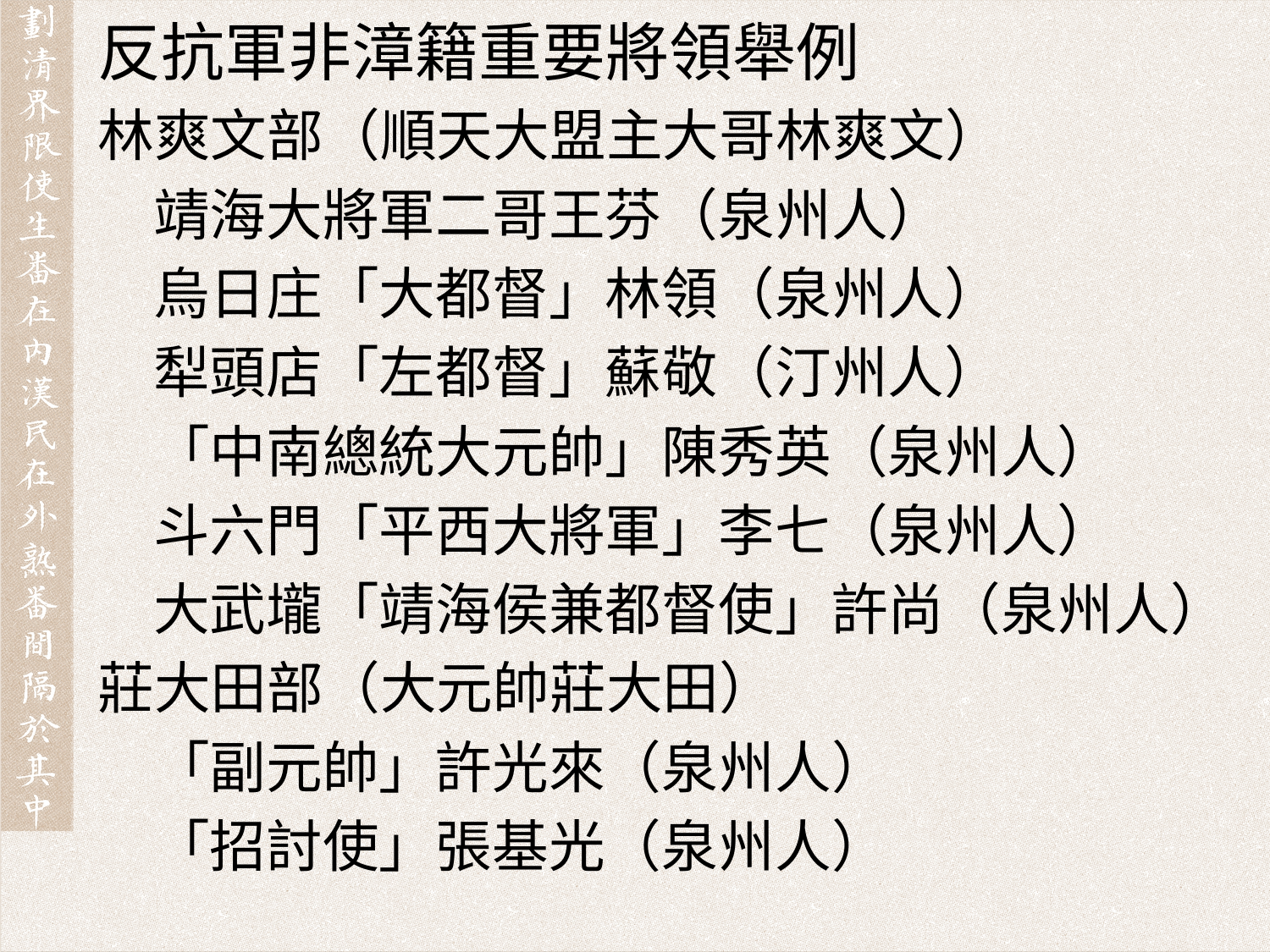

反抗軍非漳籍重要將領舉例
林爽文部（順天大盟主大哥林爽文）
靖海大將軍二哥王芬（泉州人）
烏日庄「大都督」林領（泉州人）
犁頭店「左都督」蘇敬（汀州人）
「中南總統大元帥」陳秀英（泉州人）
斗六門「平西大將軍」李七（泉州人）
大武壠「靖海侯兼都督使」許尚（泉州人）
莊大田部（大元帥莊大田）
「副元帥」許光來（泉州人）
「招討使」張基光（泉州人）